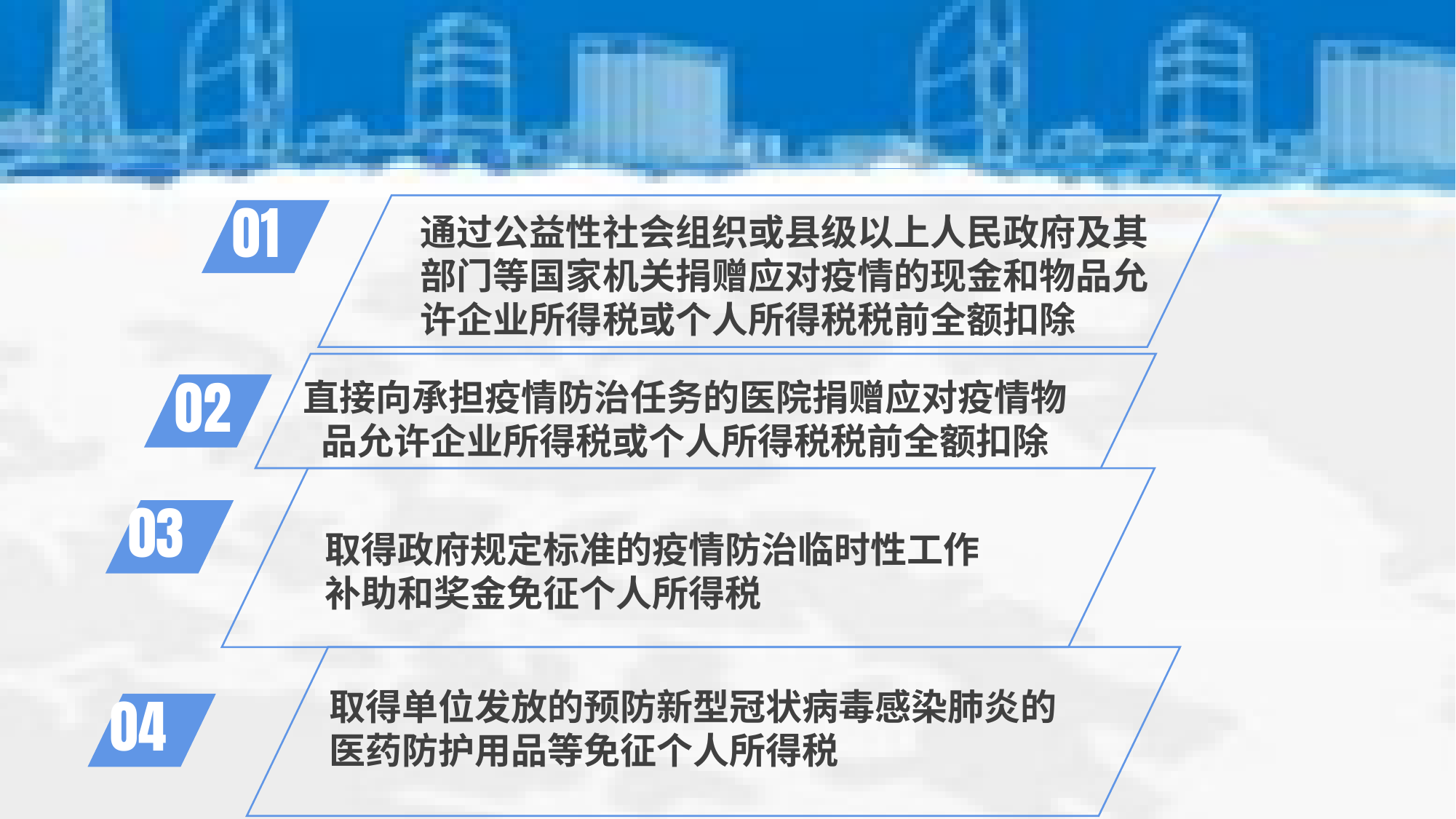

01

通过公益性社会组织或县级以上人民政府及其部门等国家机关捐赠应对疫情的现金和物品允许企业所得税或个人所得税税前全额扣除

直接向承担疫情防治任务的医院捐赠应对疫情物品允许企业所得税或个人所得税税前全额扣除
02

取得政府规定标准的疫情防治临时性工作
补助和奖金免征个人所得税
03

取得单位发放的预防新型冠状病毒感染肺炎的
医药防护用品等免征个人所得税
04